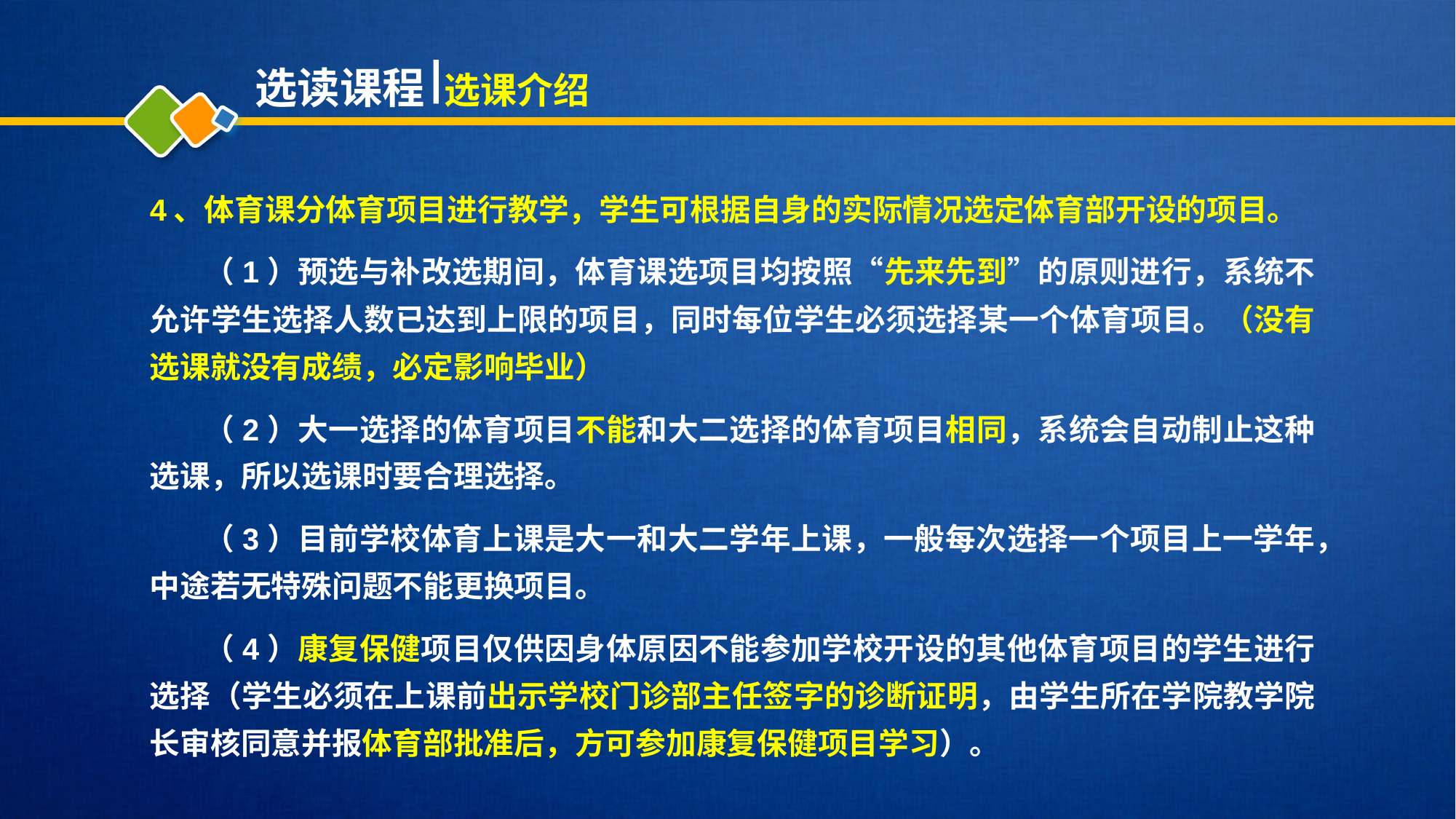

选读课程  选课介绍

4、体育课分体育项目进行教学，学生可根据自身的实际情况选定体育部开设的项目。
（1）预选与补改选期间，体育课选项目均按照“先来先到”的原则进行，系统不允许学生选择人数已达到上限的项目，同时每位学生必须选择某一个体育项目。（没有选课就没有成绩，必定影响毕业）
（2）大一选择的体育项目不能和大二选择的体育项目相同，系统会自动制止这种选课，所以选课时要合理选择。
（3）目前学校体育上课是大一和大二学年上课，一般每次选择一个项目上一学年，中途若无特殊问题不能更换项目。
（4）康复保健项目仅供因身体原因不能参加学校开设的其他体育项目的学生进行选择（学生必须在上课前出示学校门诊部主任签字的诊断证明，由学生所在学院教学院长审核同意并报体育部批准后，方可参加康复保健项目学习）。